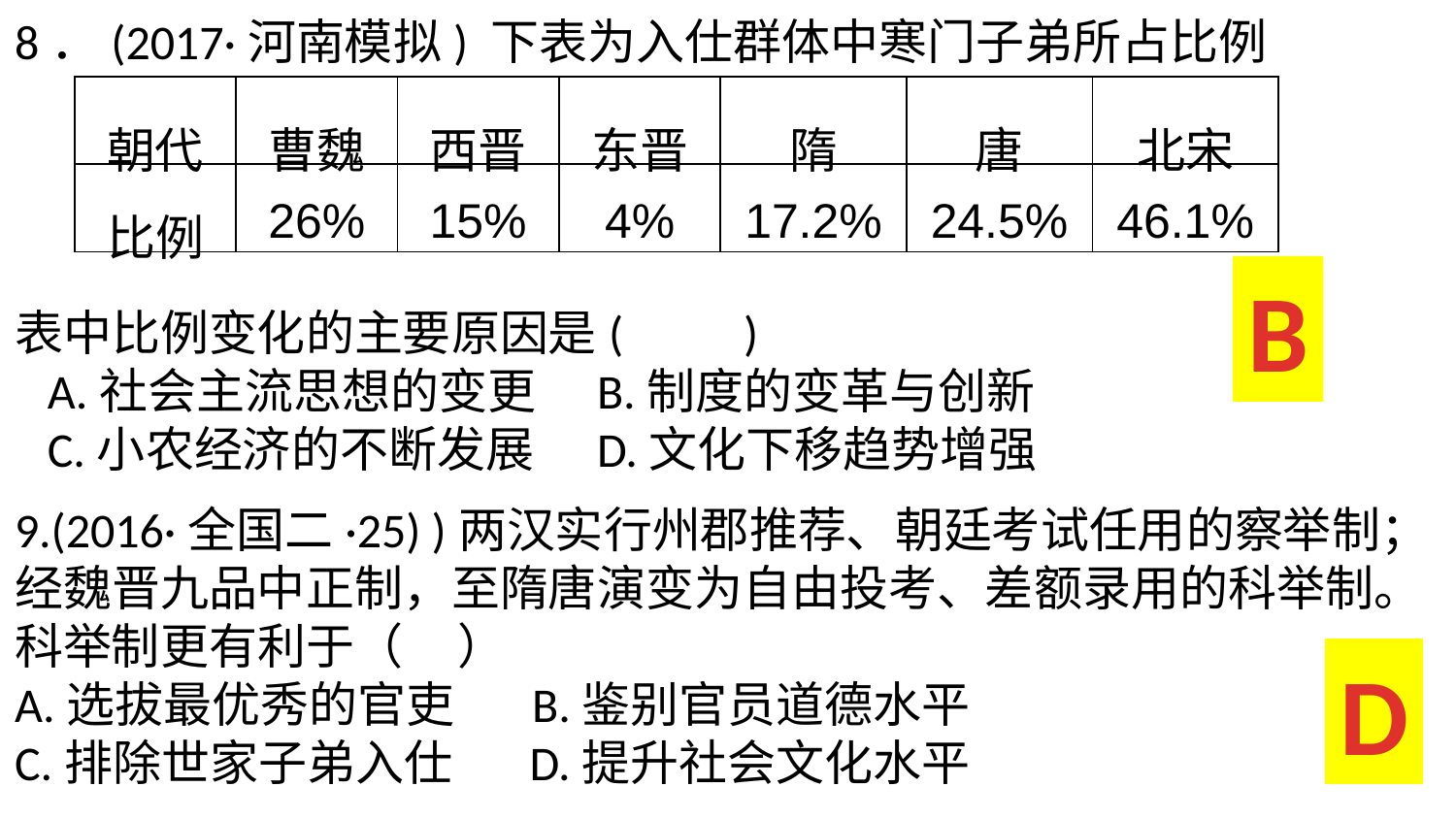

8．(2017·河南模拟) 下表为入仕群体中寒门子弟所占比例

表中比例变化的主要原因是(　　)
   A.社会主流思想的变更  	B.制度的变革与创新
   C.小农经济的不断发展  	D.文化下移趋势增强

| 朝代 | 曹魏 | 西晋 | 东晋 | 隋 | 唐 | 北宋 |
| --- | --- | --- | --- | --- | --- | --- |
| 比例 | 26% | 15% | 4% | 17.2% | 24.5% | 46.1% |
B

9.(2016·全国二·25) )两汉实行州郡推荐、朝廷考试任用的察举制；经魏晋九品中正制，至隋唐演变为自由投考、差额录用的科举制。科举制更有利于（     ）
A.选拔最优秀的官吏      B.鉴别官员道德水平
C.排除世家子弟入仕      D.提升社会文化水平
D